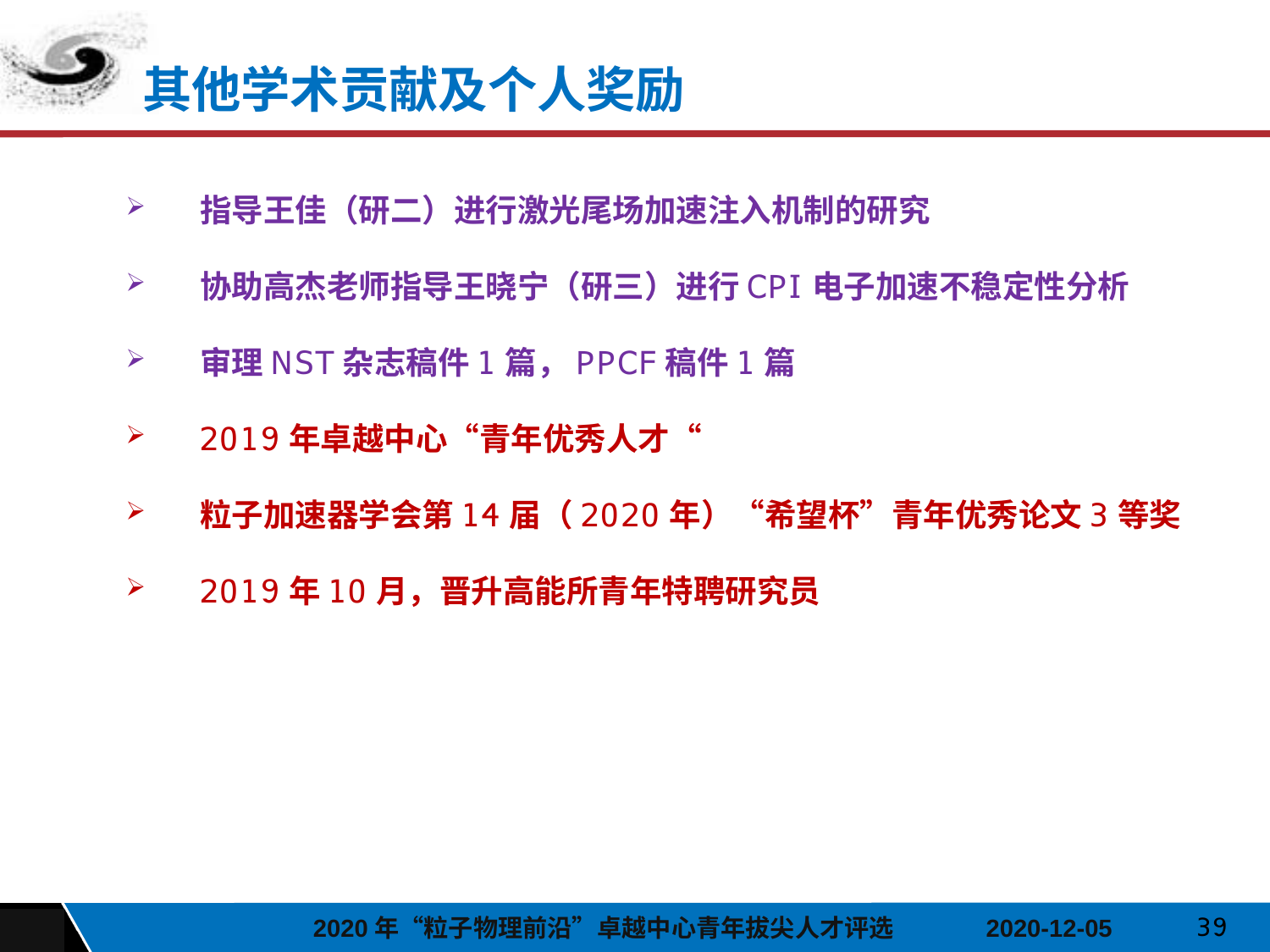

其他学术贡献及个人奖励
指导王佳（研二）进行激光尾场加速注入机制的研究
协助高杰老师指导王晓宁（研三）进行CPI电子加速不稳定性分析
审理NST杂志稿件1篇，PPCF稿件1篇
2019年卓越中心“青年优秀人才“
粒子加速器学会第14届（2020年）“希望杯”青年优秀论文3等奖
2019年10月，晋升高能所青年特聘研究员

39